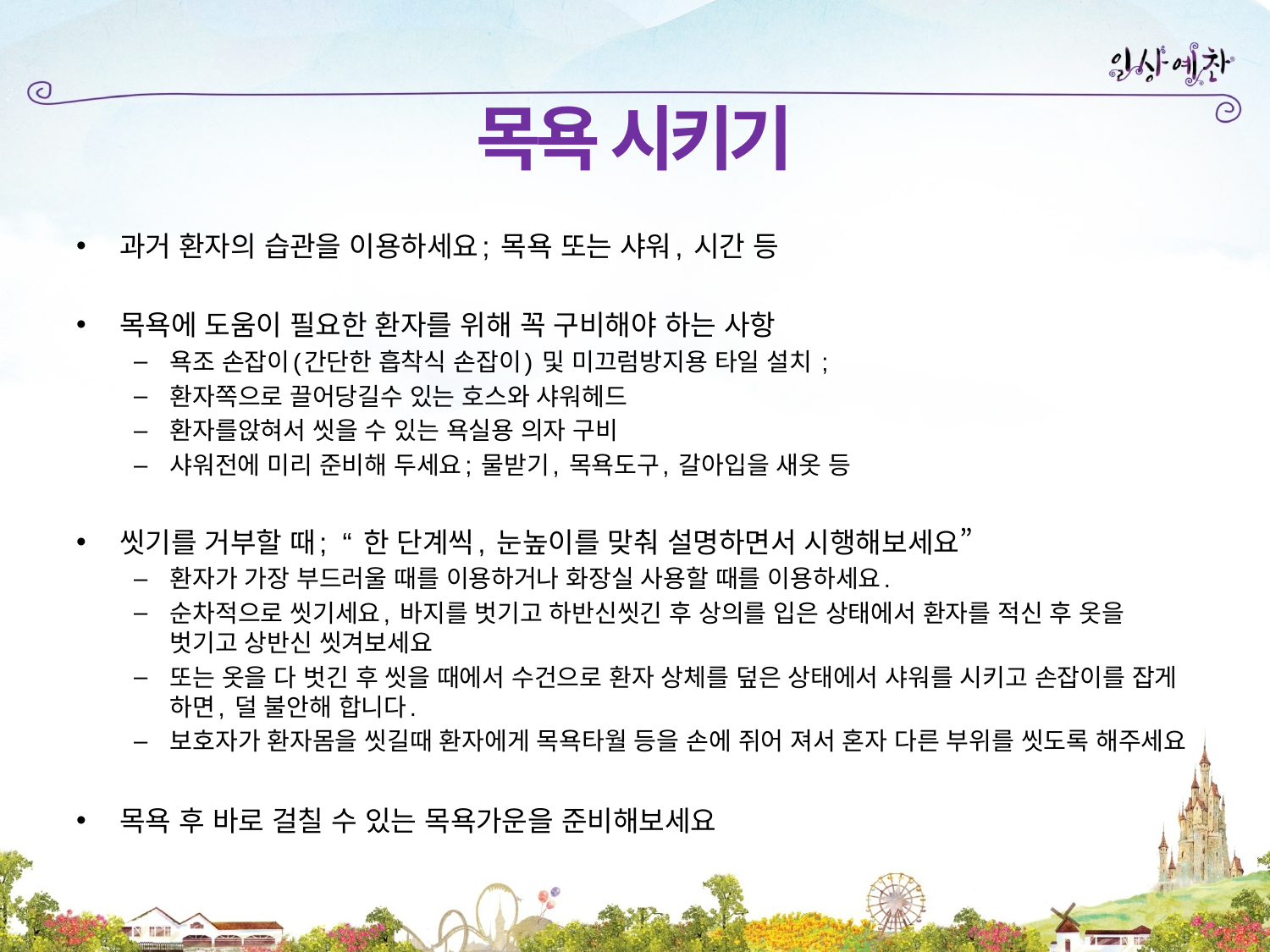

# 목욕 시키기
과거 환자의 습관을 이용하세요; 목욕 또는 샤워, 시간 등

목욕에 도움이 필요한 환자를 위해 꼭 구비해야 하는 사항
욕조 손잡이(간단한 흡착식 손잡이) 및 미끄럼방지용 타일 설치 ;
환자쪽으로 끌어당길수 있는 호스와 샤워헤드
환자를앉혀서 씻을 수 있는 욕실용 의자 구비
샤워전에 미리 준비해 두세요; 물받기, 목욕도구, 갈아입을 새옷 등

씻기를 거부할 때;  “ 한 단계씩, 눈높이를 맞춰 설명하면서 시행해보세요”
환자가 가장 부드러울 때를 이용하거나 화장실 사용할 때를 이용하세요.
순차적으로 씻기세요, 바지를 벗기고 하반신씻긴 후 상의를 입은 상태에서 환자를 적신 후 옷을 벗기고 상반신 씻겨보세요
또는 옷을 다 벗긴 후 씻을 때에서 수건으로 환자 상체를 덮은 상태에서 샤워를 시키고 손잡이를 잡게 하면, 덜 불안해 합니다.
보호자가 환자몸을 씻길때 환자에게 목욕타월 등을 손에 쥐어 져서 혼자 다른 부위를 씻도록 해주세요

목욕 후 바로 걸칠 수 있는 목욕가운을 준비해보세요